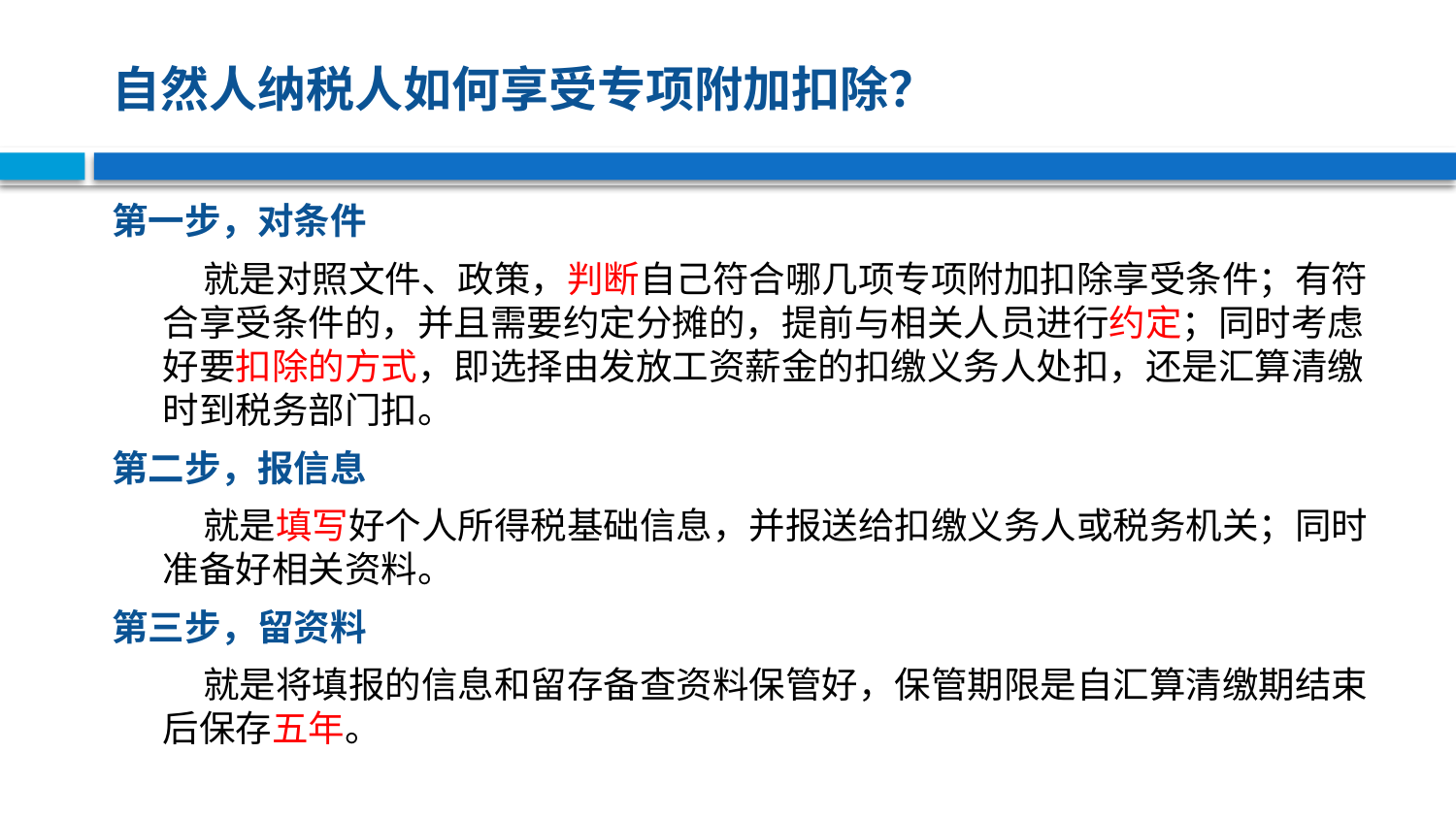

# 自然人纳税人如何享受专项附加扣除？
第一步，对条件
          就是对照文件、政策，判断自己符合哪几项专项附加扣除享受条件；有符合享受条件的，并且需要约定分摊的，提前与相关人员进行约定；同时考虑好要扣除的方式，即选择由发放工资薪金的扣缴义务人处扣，还是汇算清缴时到税务部门扣。
第二步，报信息
          就是填写好个人所得税基础信息，并报送给扣缴义务人或税务机关；同时准备好相关资料。
第三步，留资料
          就是将填报的信息和留存备查资料保管好，保管期限是自汇算清缴期结束后保存五年。